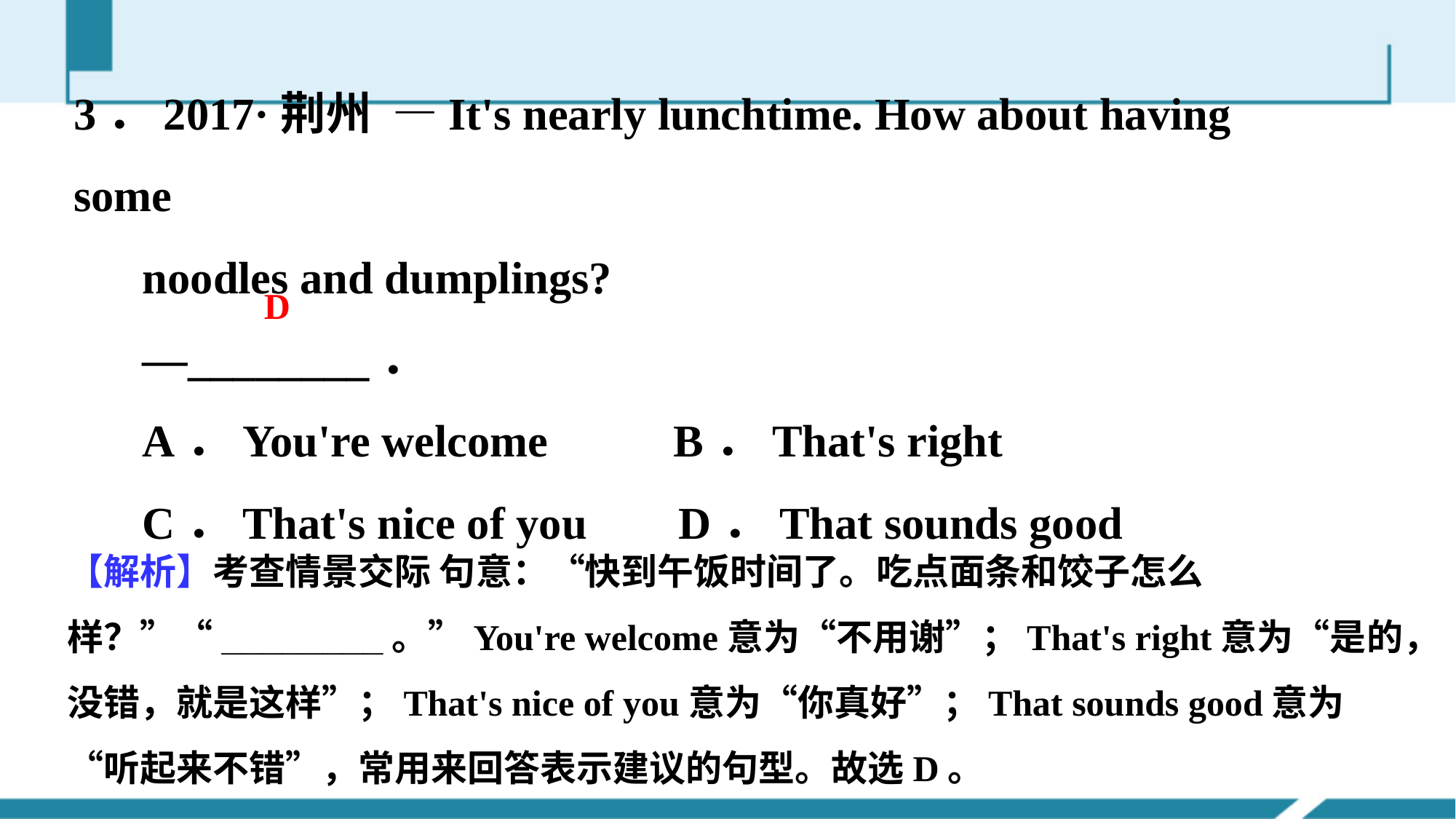

3．2017·荆州  —It's nearly lunchtime. How about having some
      noodles and dumplings?
      —________．
      A．You're welcome           B．That's right
      C．That's nice of you        D．That sounds good
D
【解析】考查情景交际 句意：“快到午饭时间了。吃点面条和饺子怎么样？”“________。”You're welcome意为“不用谢”；That's right意为“是的，没错，就是这样”；That's nice of you意为“你真好”；That sounds good意为“听起来不错”，常用来回答表示建议的句型。故选D。